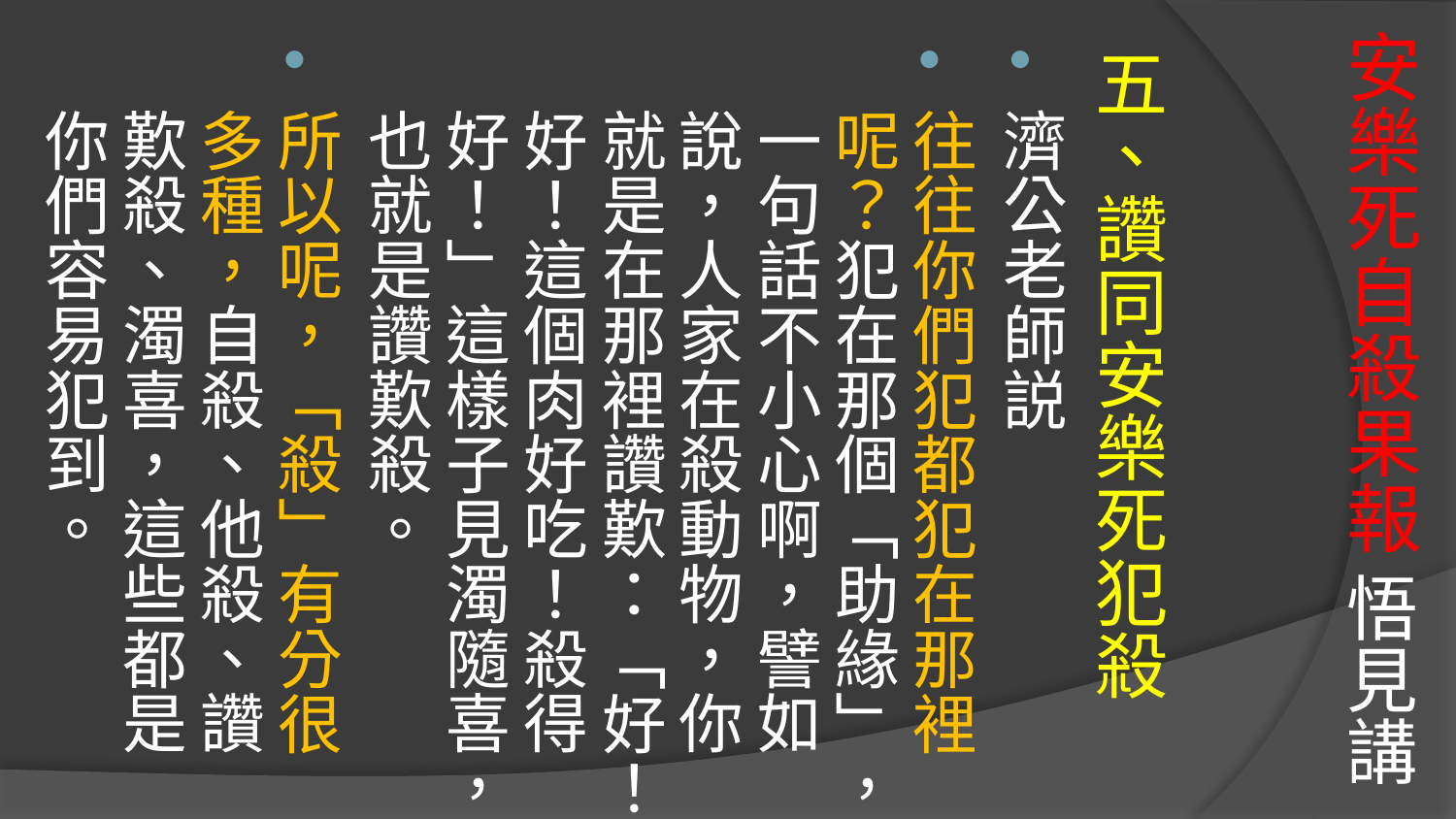

# 安樂死自殺果報 悟見講
五、讚同安樂死犯殺
濟公老師説
往往你們犯都犯在那裡呢？犯在那個「助緣」，一句話不小心啊，譬如說，人家在殺動物，你就是在那裡讚歎：「好！好！這個肉好吃！殺得好！」這樣子見濁隨喜，也就是讚歎殺。
所以呢，「殺」有分很多種，自殺、他殺、讚歎殺、濁喜，這些都是你們容易犯到。